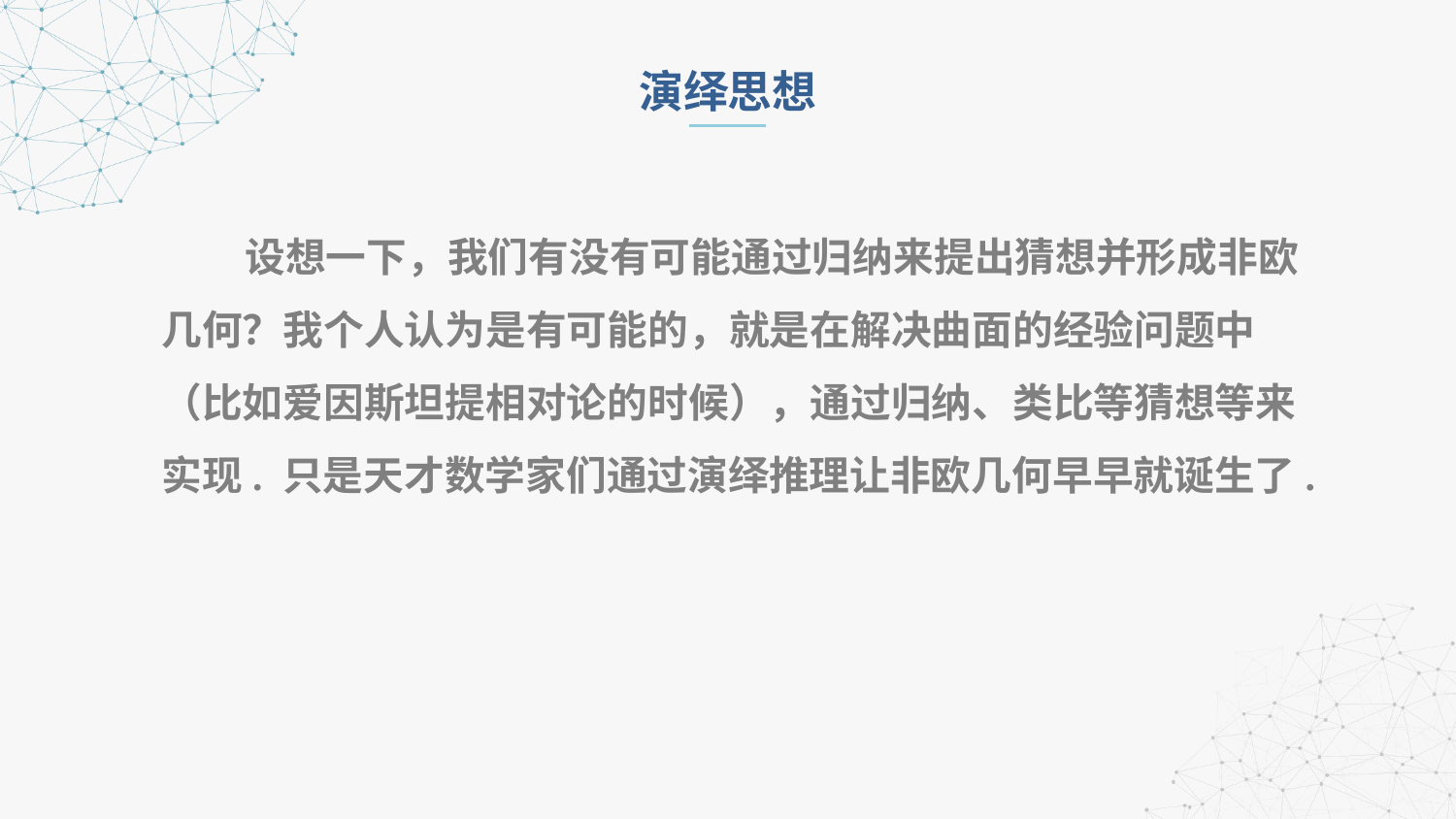

演绎思想
        设想一下，我们有没有可能通过归纳来提出猜想并形成非欧几何？我个人认为是有可能的，就是在解决曲面的经验问题中（比如爱因斯坦提相对论的时候），通过归纳、类比等猜想等来实现. 只是天才数学家们通过演绎推理让非欧几何早早就诞生了.